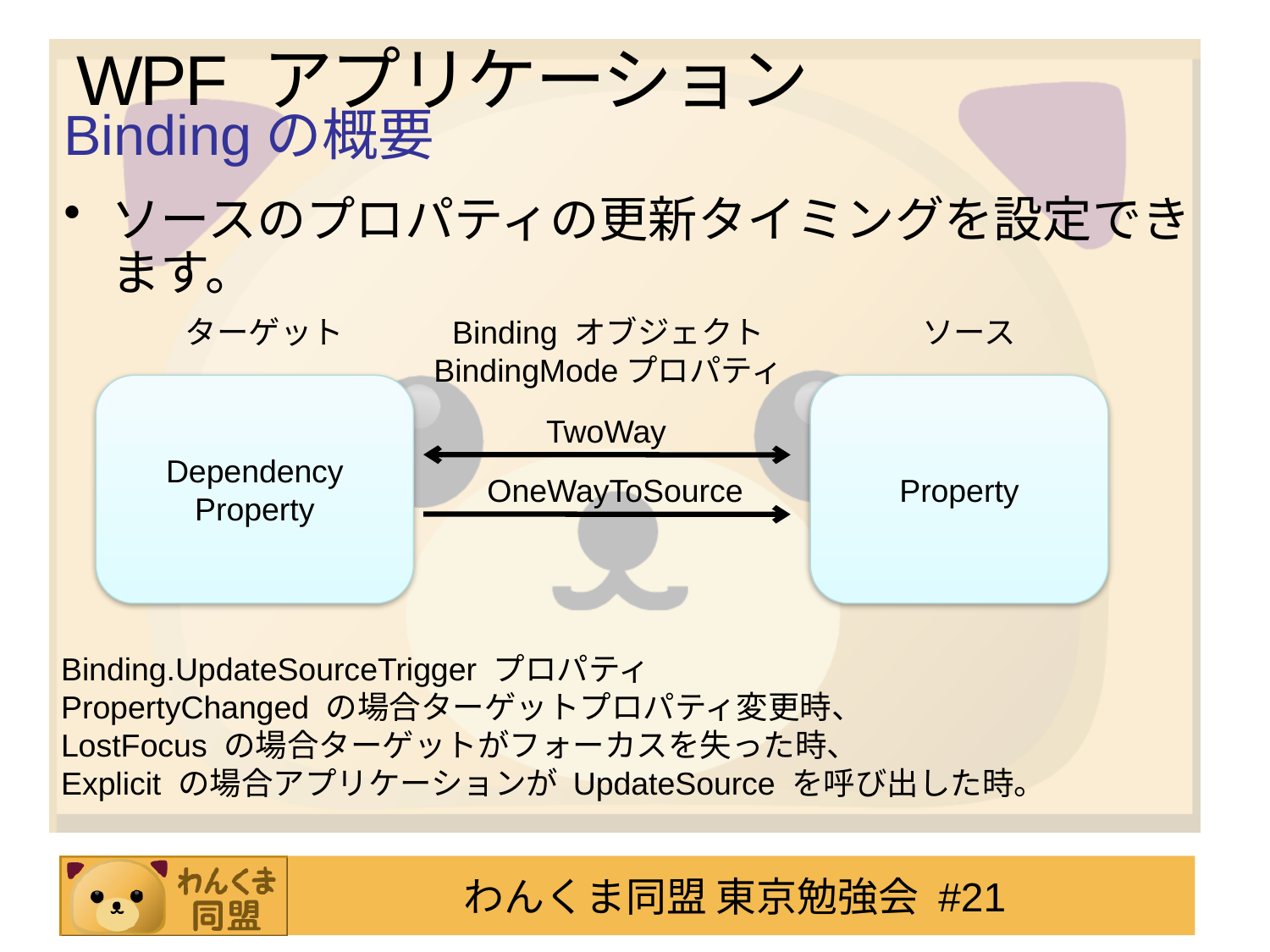

# WPF アプリケーション
Bindingの概要
ソースのプロパティの更新タイミングを設定できます。
ターゲット
Binding オブジェクト
BindingModeプロパティ
ソース
Dependency Property
Property
TwoWay
OneWayToSource
Binding.UpdateSourceTrigger プロパティ
PropertyChanged の場合ターゲットプロパティ変更時、
LostFocus の場合ターゲットがフォーカスを失った時、
Explicit の場合アプリケーションが UpdateSource を呼び出した時。